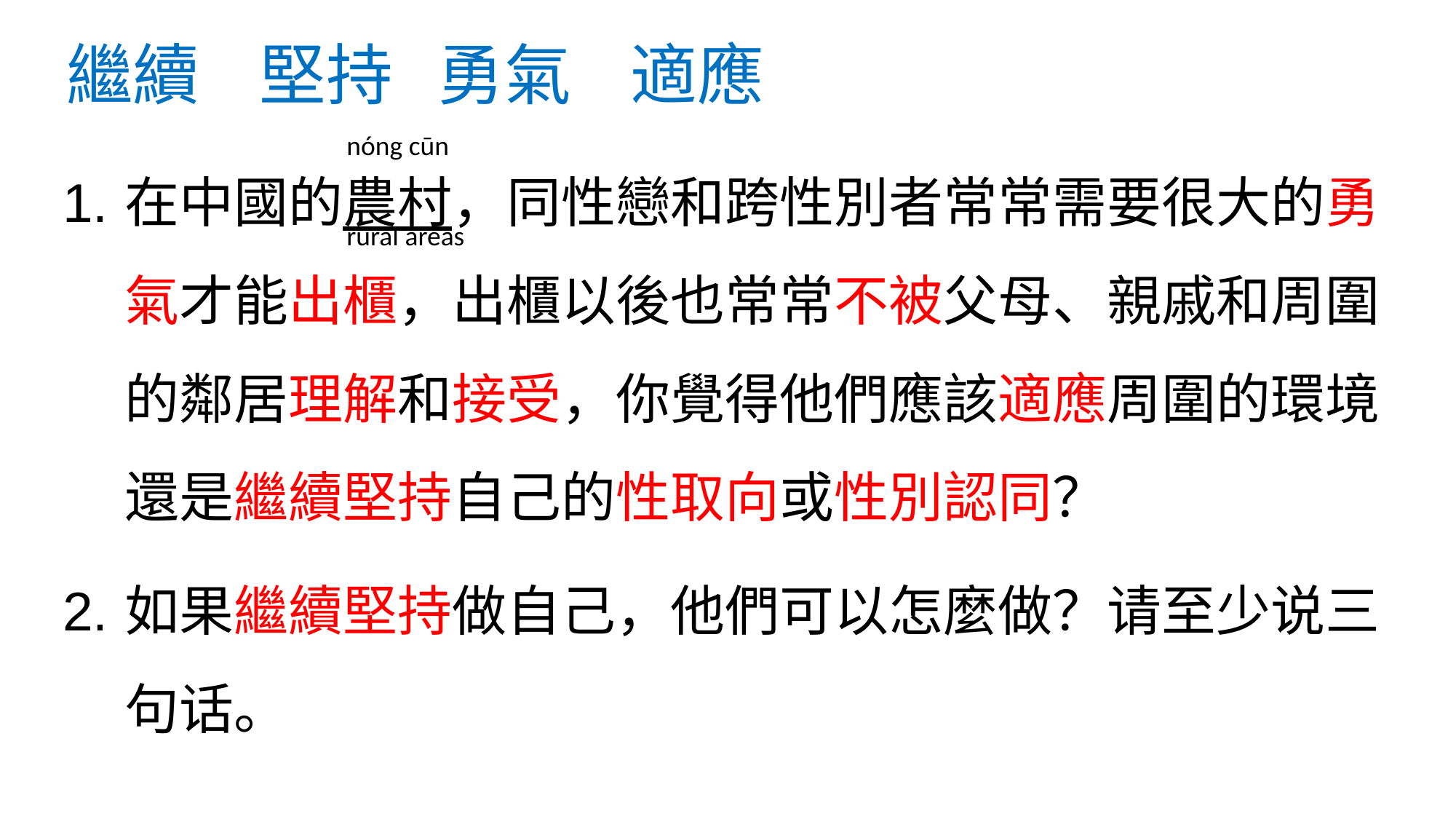

# 繼續    堅持   勇氣    適應
nóng cūn
在中國的農村，同性戀和跨性別者常常需要很大的勇氣才能出櫃，出櫃以後也常常不被父母、親戚和周圍的鄰居理解和接受，你覺得他們應該適應周圍的環境還是繼續堅持自己的性取向或性別認同？
如果繼續堅持做自己，他們可以怎麼做？请至少说三句话。
rural areas